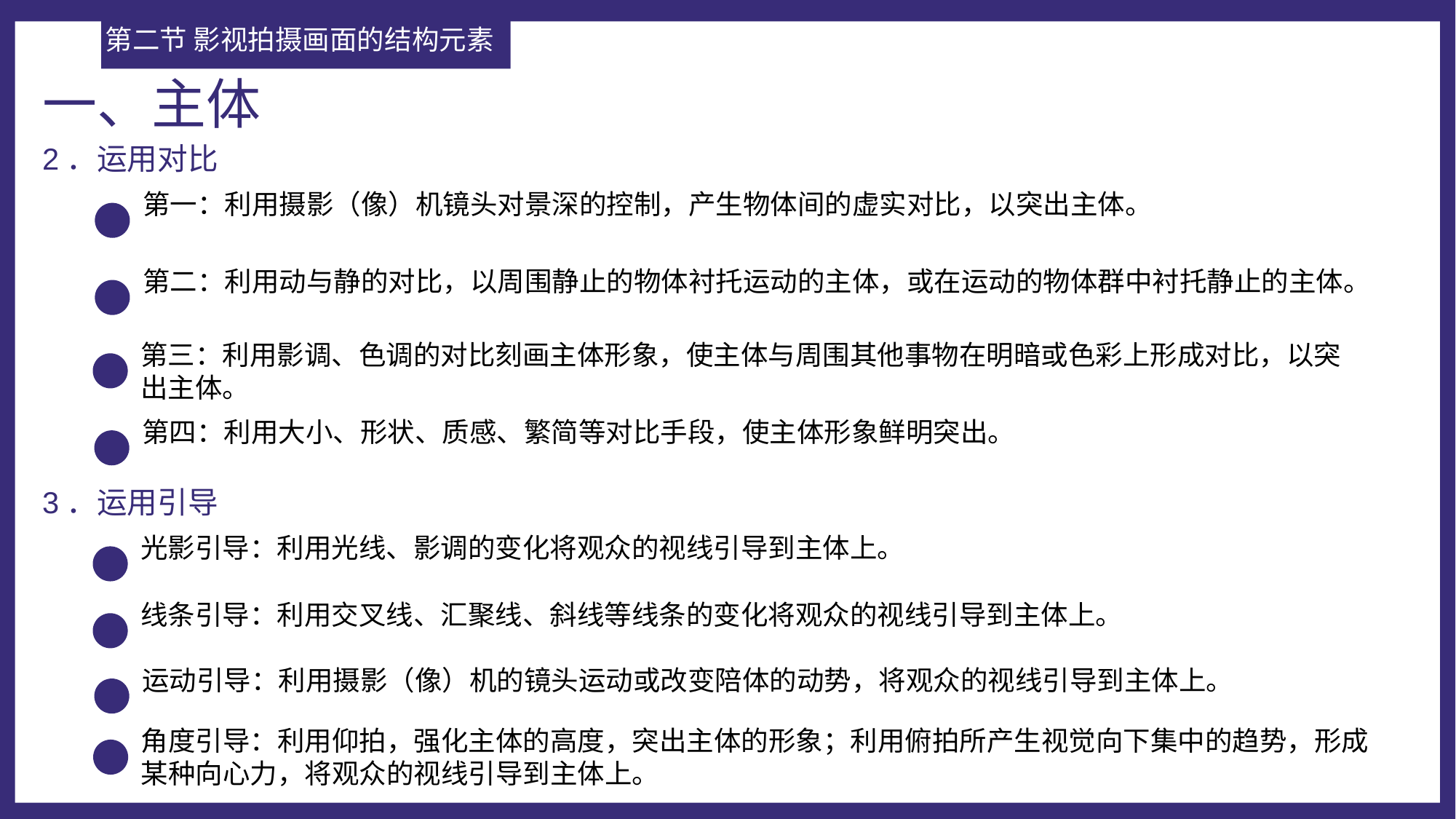

第二节 影视拍摄画面的结构元素
一、主体
2．运用对比
第一：利用摄影（像）机镜头对景深的控制，产生物体间的虚实对比，以突出主体。

第二：利用动与静的对比，以周围静止的物体衬托运动的主体，或在运动的物体群中衬托静止的主体。

第三：利用影调、色调的对比刻画主体形象，使主体与周围其他事物在明暗或色彩上形成对比，以突出主体。

第四：利用大小、形状、质感、繁简等对比手段，使主体形象鲜明突出。

3．运用引导
光影引导：利用光线、影调的变化将观众的视线引导到主体上。

线条引导：利用交叉线、汇聚线、斜线等线条的变化将观众的视线引导到主体上。

运动引导：利用摄影（像）机的镜头运动或改变陪体的动势，将观众的视线引导到主体上。

角度引导：利用仰拍，强化主体的高度，突出主体的形象；利用俯拍所产生视觉向下集中的趋势，形成某种向心力，将观众的视线引导到主体上。